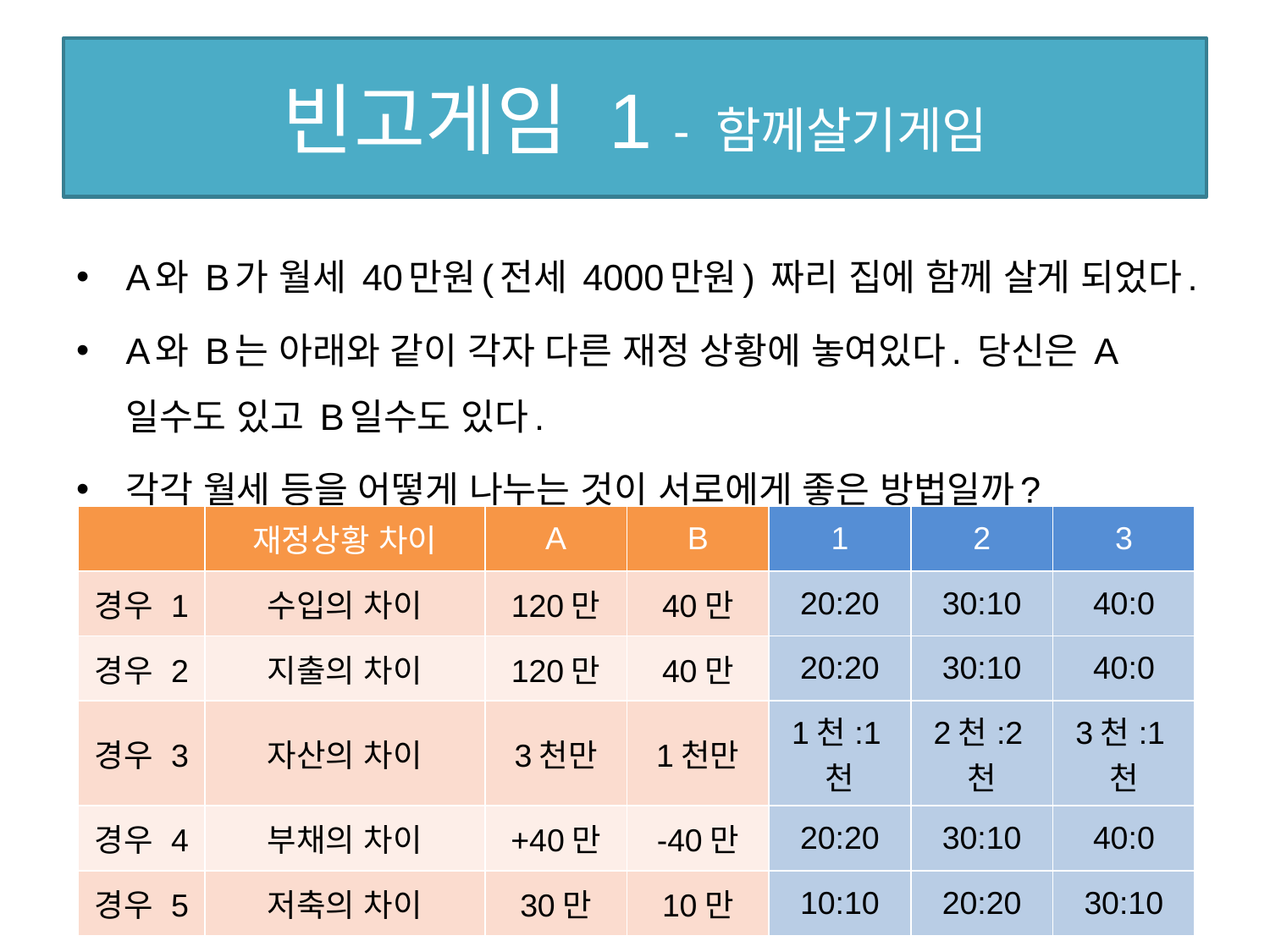

# 빈고게임 1 - 함께살기게임
A와 B가 월세 40만원(전세 4000만원) 짜리 집에 함께 살게 되었다.
A와 B는 아래와 같이 각자 다른 재정 상황에 놓여있다. 당신은 A일수도 있고 B일수도 있다.
각각 월세 등을 어떻게 나누는 것이 서로에게 좋은 방법일까?
|  | 재정상황 차이 | A | B | 1 | 2 | 3 |
| --- | --- | --- | --- | --- | --- | --- |
| 경우 1 | 수입의 차이 | 120만 | 40만 | 20:20 | 30:10 | 40:0 |
| 경우 2 | 지출의 차이 | 120만 | 40만 | 20:20 | 30:10 | 40:0 |
| 경우 3 | 자산의 차이 | 3천만 | 1천만 | 1천:1천 | 2천:2천 | 3천:1천 |
| 경우 4 | 부채의 차이 | +40만 | -40만 | 20:20 | 30:10 | 40:0 |
| 경우 5 | 저축의 차이 | 30만 | 10만 | 10:10 | 20:20 | 30:10 |